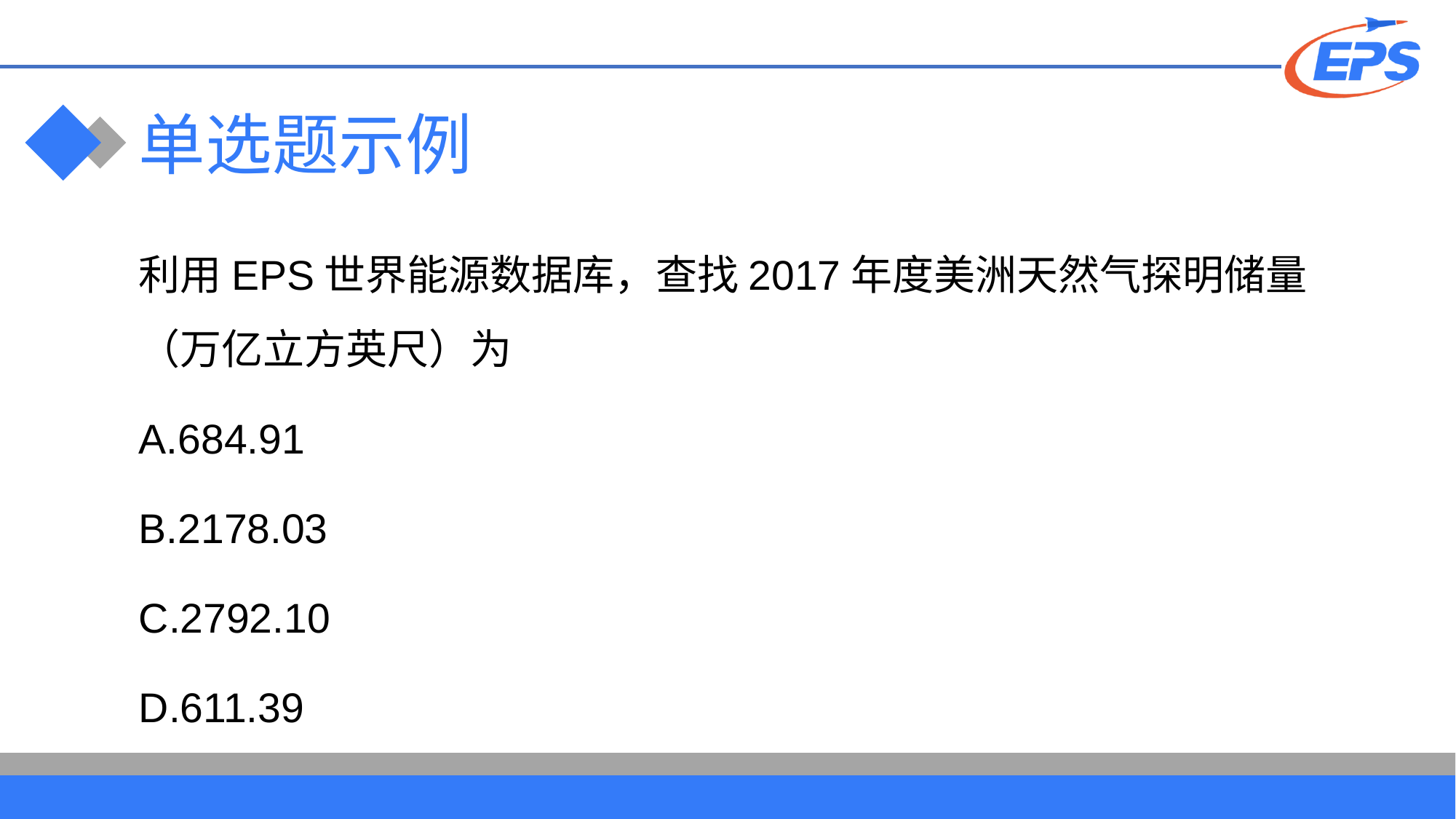

# 单选题示例
利用EPS世界能源数据库，查找2017年度美洲天然气探明储量（万亿立方英尺）为
A.684.91
B.2178.03
C.2792.10
D.611.39